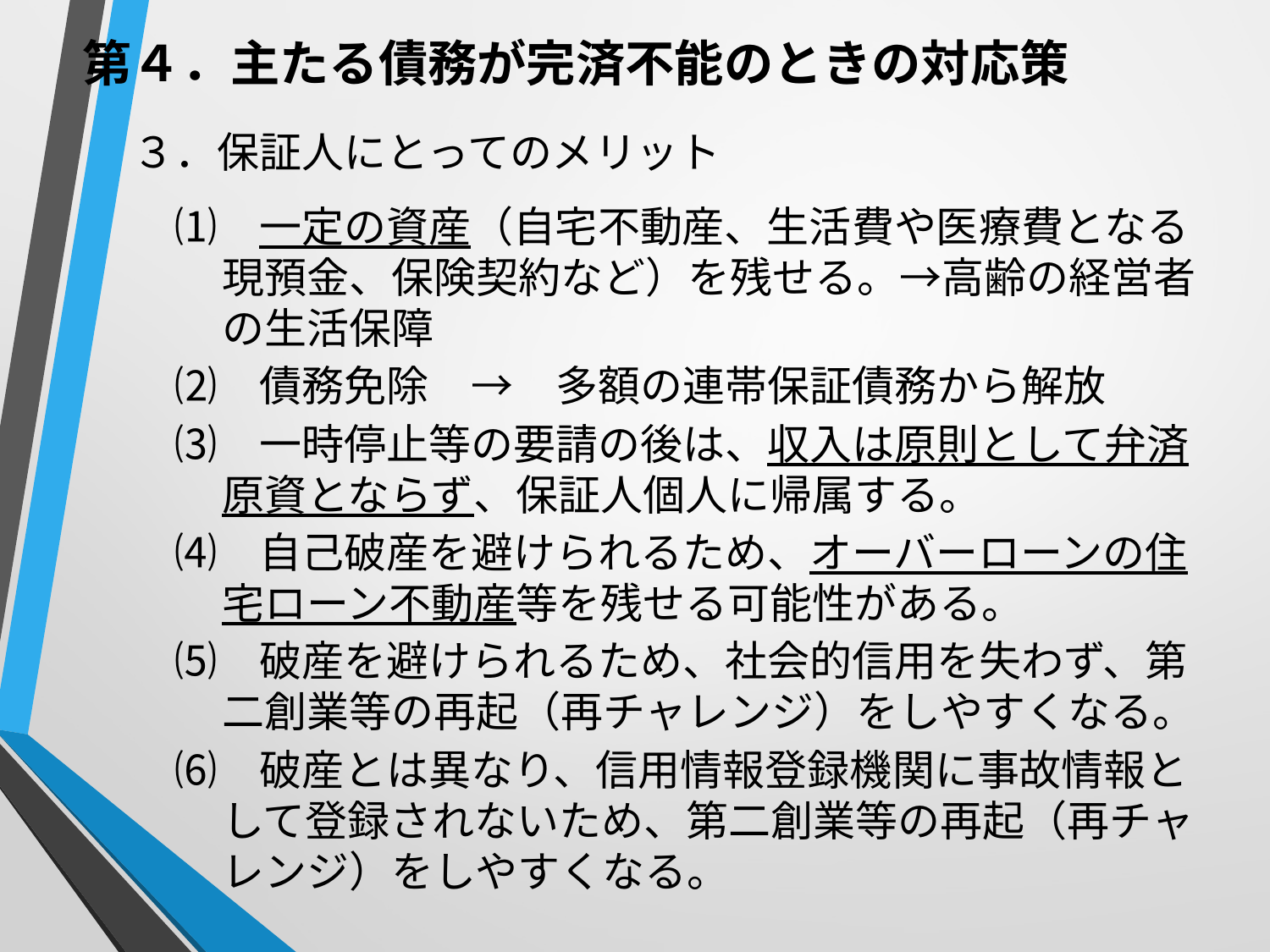

第４．主たる債務が完済不能のときの対応策

　　３．保証人にとってのメリット

　　　⑴　一定の資産（自宅不動産、生活費や医療費となる現預金、保険契約など）を残せる。→高齢の経営者の生活保障
　　　⑵　債務免除　→　多額の連帯保証債務から解放
　　　⑶　一時停止等の要請の後は、収入は原則として弁済原資とならず、保証人個人に帰属する。
　　　⑷　自己破産を避けられるため、オーバーローンの住宅ローン不動産等を残せる可能性がある。
　　　⑸　破産を避けられるため、社会的信用を失わず、第二創業等の再起（再チャレンジ）をしやすくなる。
　　　⑹　破産とは異なり、信用情報登録機関に事故情報として登録されないため、第二創業等の再起（再チャレンジ）をしやすくなる。